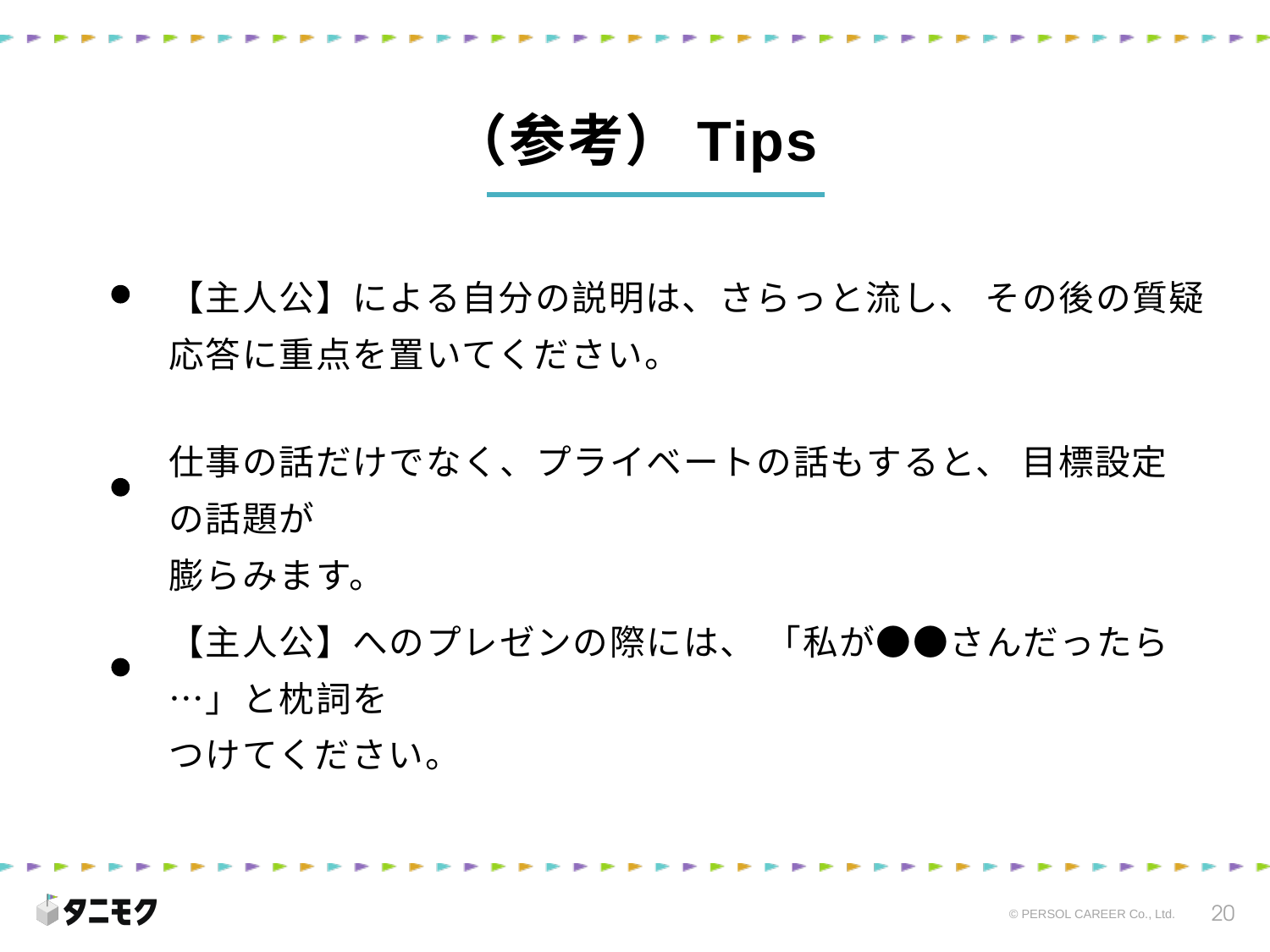

（参考）Tips

【主人公】による自分の説明は、さらっと流し、 その後の質疑応答に重点を置いてください。

仕事の話だけでなく、プライベートの話もすると、 目標設定の話題が
膨らみます。

【主人公】へのプレゼンの際には、 「私が●●さんだったら…」と枕詞を
つけてください。

20